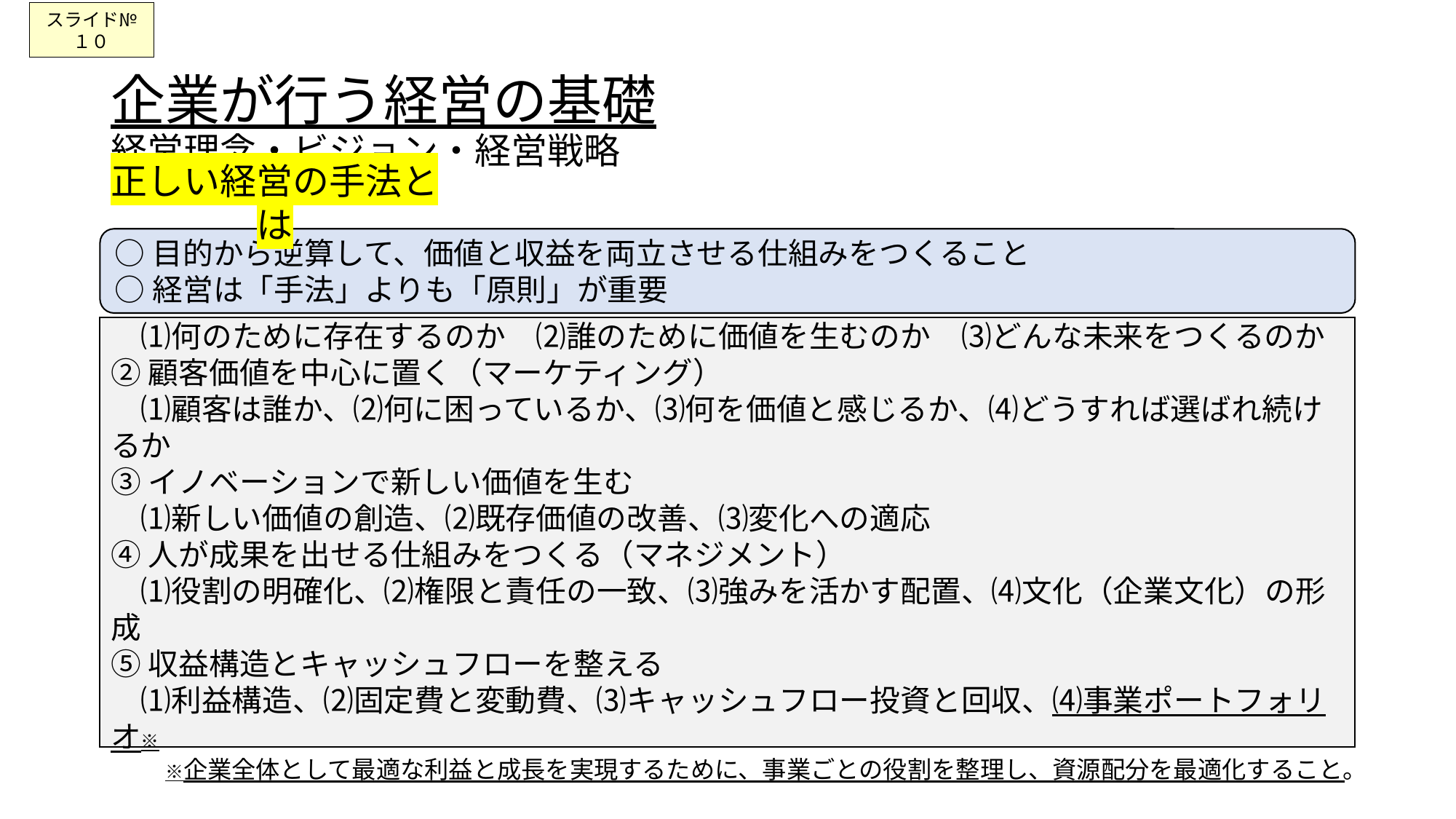

スライド№１０
# 企業が行う経営の基礎 経営理念・ビジョン・経営戦略
正しい経営の手法とは
○目的から逆算して、価値と収益を両立させる仕組みをつくること
○経営は「手法」よりも「原則」が重要
①目的（理念）から始める
　⑴何のために存在するのか　⑵誰のために価値を生むのか　⑶どんな未来をつくるのか
②顧客価値を中心に置く（マーケティング）
　⑴顧客は誰か、⑵何に困っているか、⑶何を価値と感じるか、⑷どうすれば選ばれ続けるか
③イノベーションで新しい価値を生む
　⑴新しい価値の創造、⑵既存価値の改善、⑶変化への適応
④人が成果を出せる仕組みをつくる（マネジメント）
　⑴役割の明確化、⑵権限と責任の一致、⑶強みを活かす配置、⑷文化（企業文化）の形成
⑤収益構造とキャッシュフローを整える
　⑴利益構造、⑵固定費と変動費、⑶キャッシュフロー投資と回収、⑷事業ポートフォリオ※
　　　※企業全体として最適な利益と成長を実現するために、事業ごとの役割を整理し、資源配分を最適化すること。